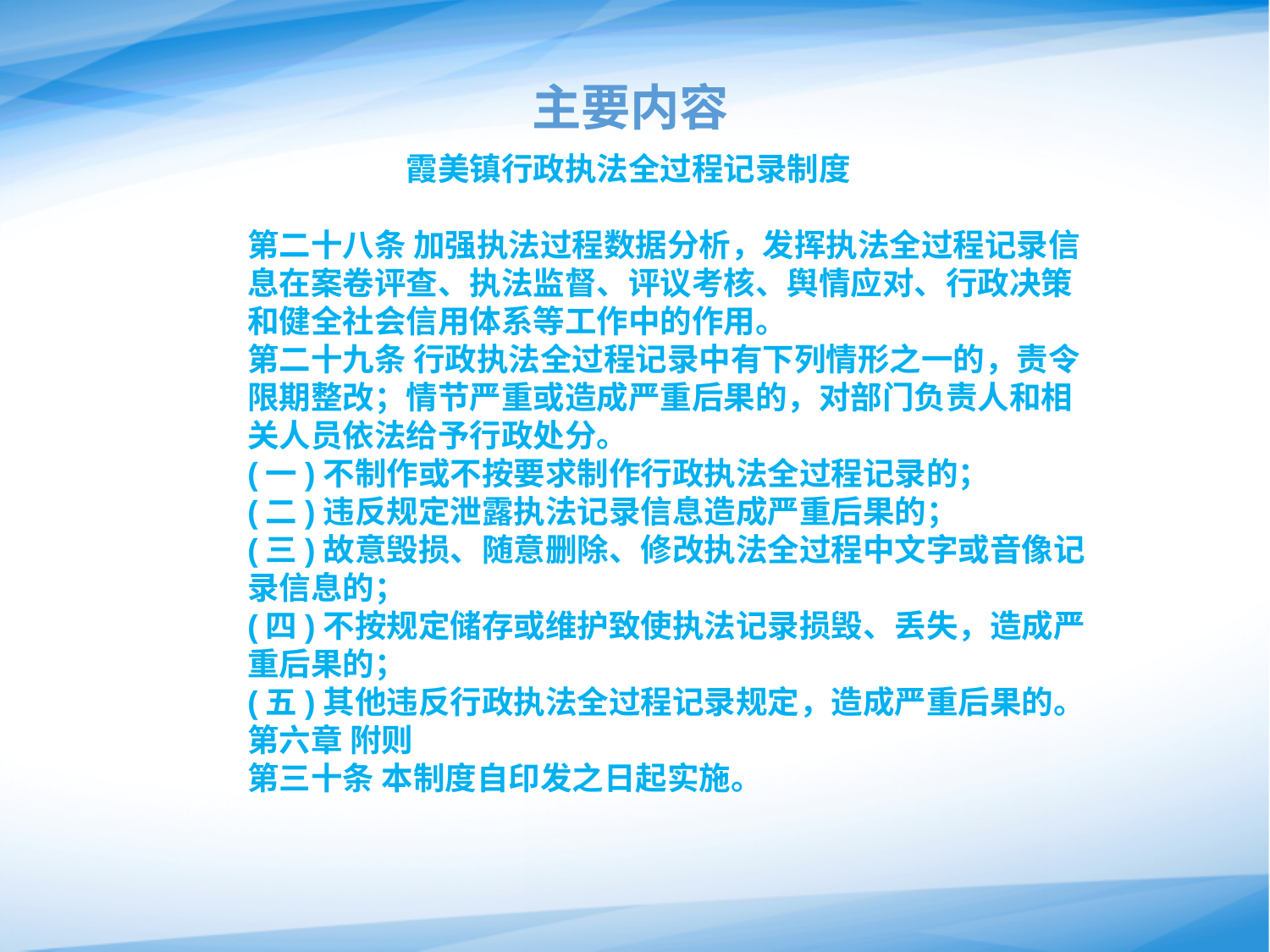

# 主要内容
                     霞美镇行政执法全过程记录制度

第二十八条 加强执法过程数据分析，发挥执法全过程记录信息在案卷评查、执法监督、评议考核、舆情应对、行政决策和健全社会信用体系等工作中的作用。
第二十九条 行政执法全过程记录中有下列情形之一的，责令限期整改；情节严重或造成严重后果的，对部门负责人和相关人员依法给予行政处分。
(一)不制作或不按要求制作行政执法全过程记录的；
(二)违反规定泄露执法记录信息造成严重后果的；
(三)故意毁损、随意删除、修改执法全过程中文字或音像记录信息的；
(四)不按规定储存或维护致使执法记录损毁、丢失，造成严重后果的；
(五)其他违反行政执法全过程记录规定，造成严重后果的。
第六章 附则
第三十条 本制度自印发之日起实施。